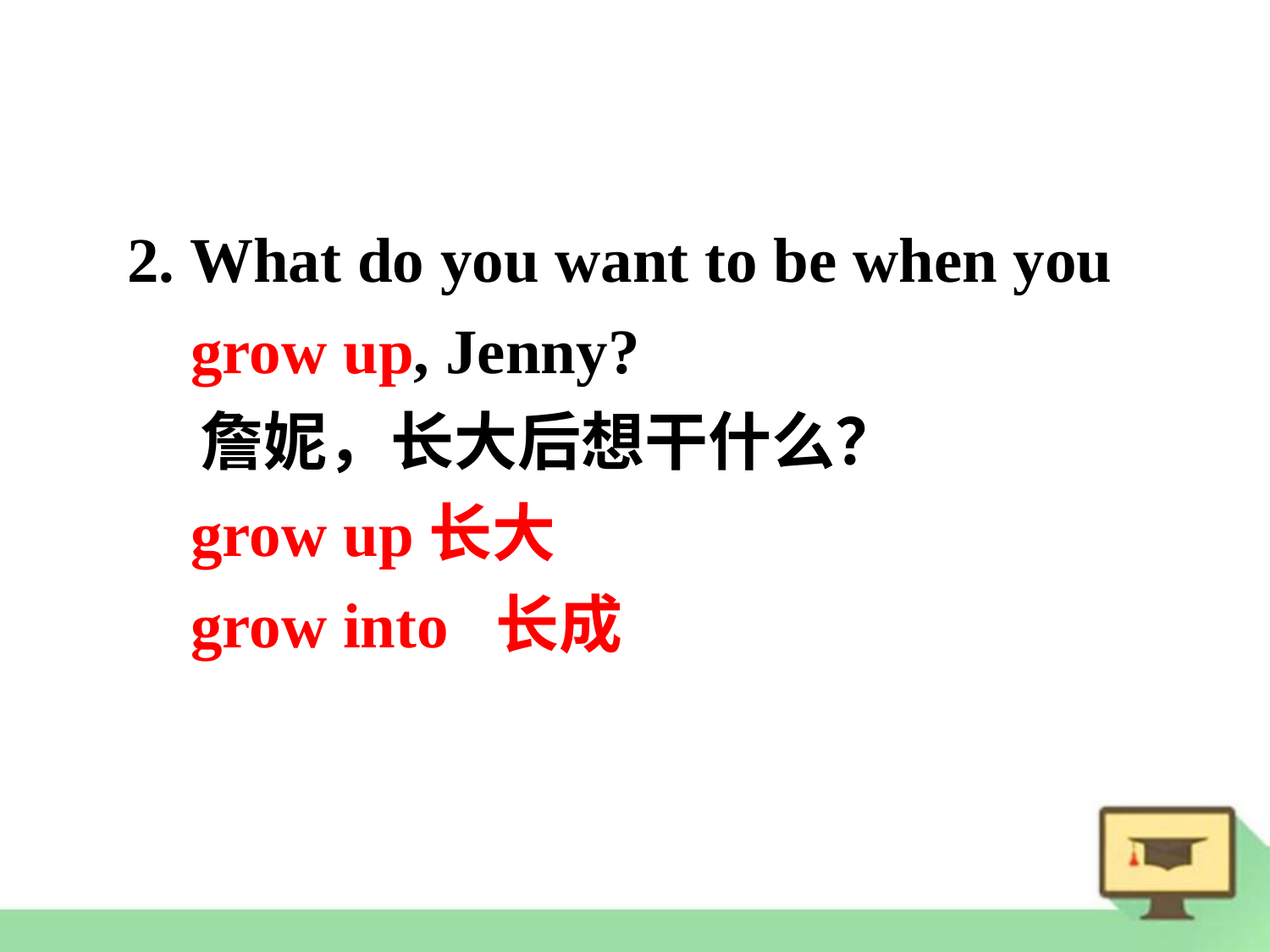

2. What do you want to be when you
    grow up, Jenny?
    詹妮，长大后想干什么？
    grow up长大
    grow into  长成